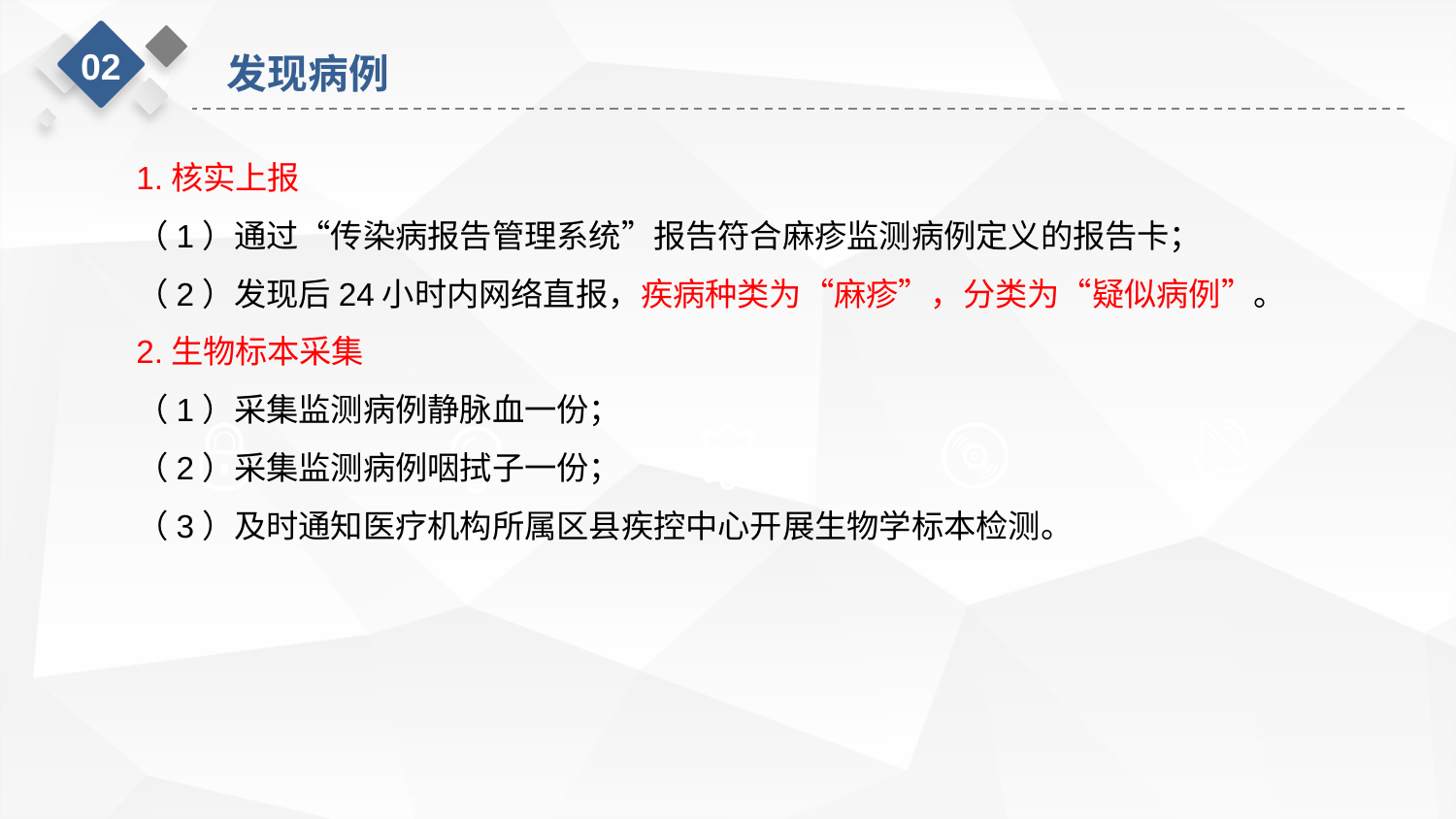

02

发现病例
1.核实上报
（1）通过“传染病报告管理系统”报告符合麻疹监测病例定义的报告卡；
（2）发现后24小时内网络直报，疾病种类为“麻疹”，分类为“疑似病例”。
2.生物标本采集
（1）采集监测病例静脉血一份；
（2）采集监测病例咽拭子一份；
（3）及时通知医疗机构所属区县疾控中心开展生物学标本检测。